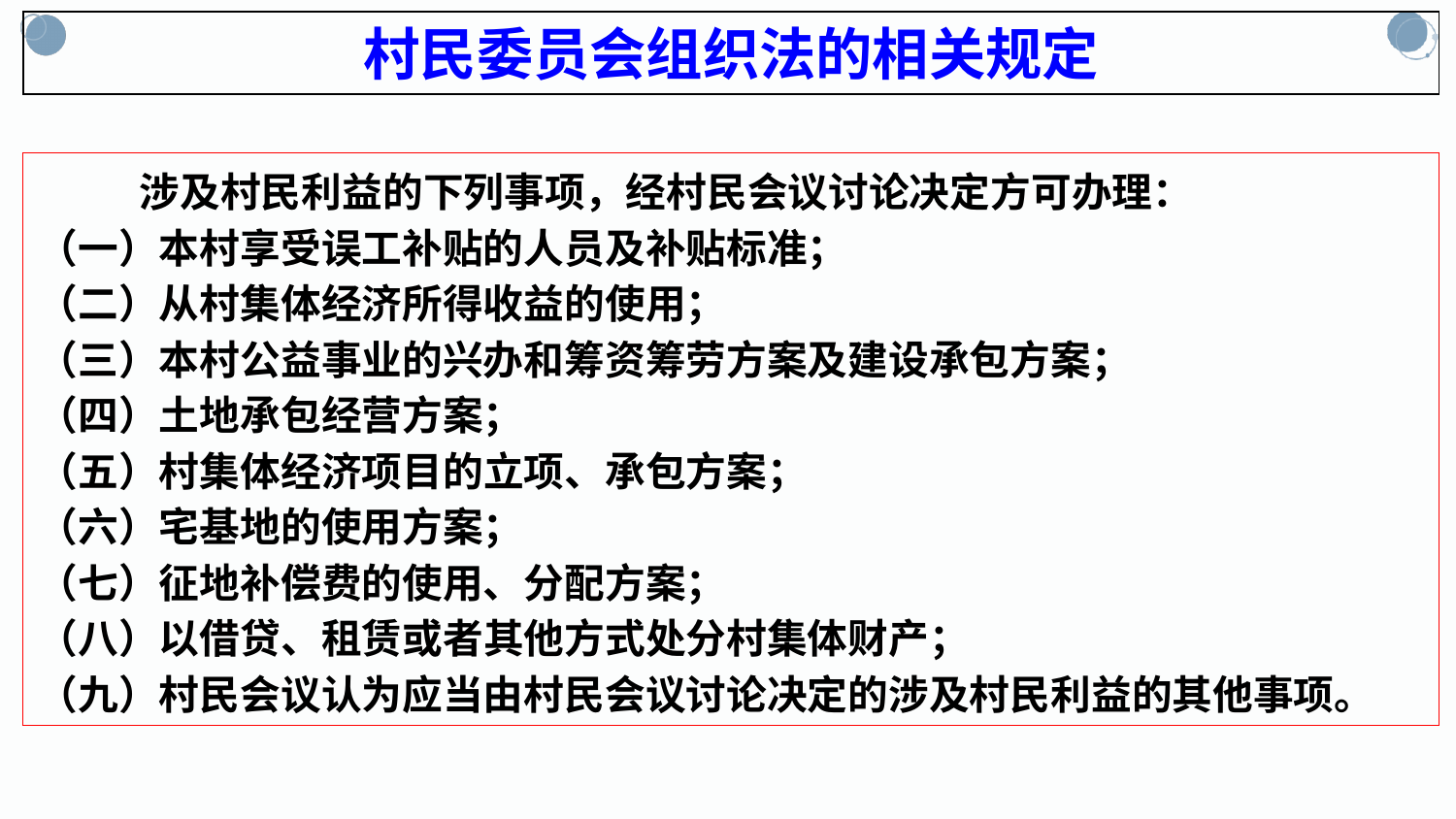

村民委员会组织法的相关规定
          涉及村民利益的下列事项，经村民会议讨论决定方可办理：
（一）本村享受误工补贴的人员及补贴标准；
（二）从村集体经济所得收益的使用；
（三）本村公益事业的兴办和筹资筹劳方案及建设承包方案；
（四）土地承包经营方案；
（五）村集体经济项目的立项、承包方案；
（六）宅基地的使用方案；
（七）征地补偿费的使用、分配方案；
（八）以借贷、租赁或者其他方式处分村集体财产；
（九）村民会议认为应当由村民会议讨论决定的涉及村民利益的其他事项。